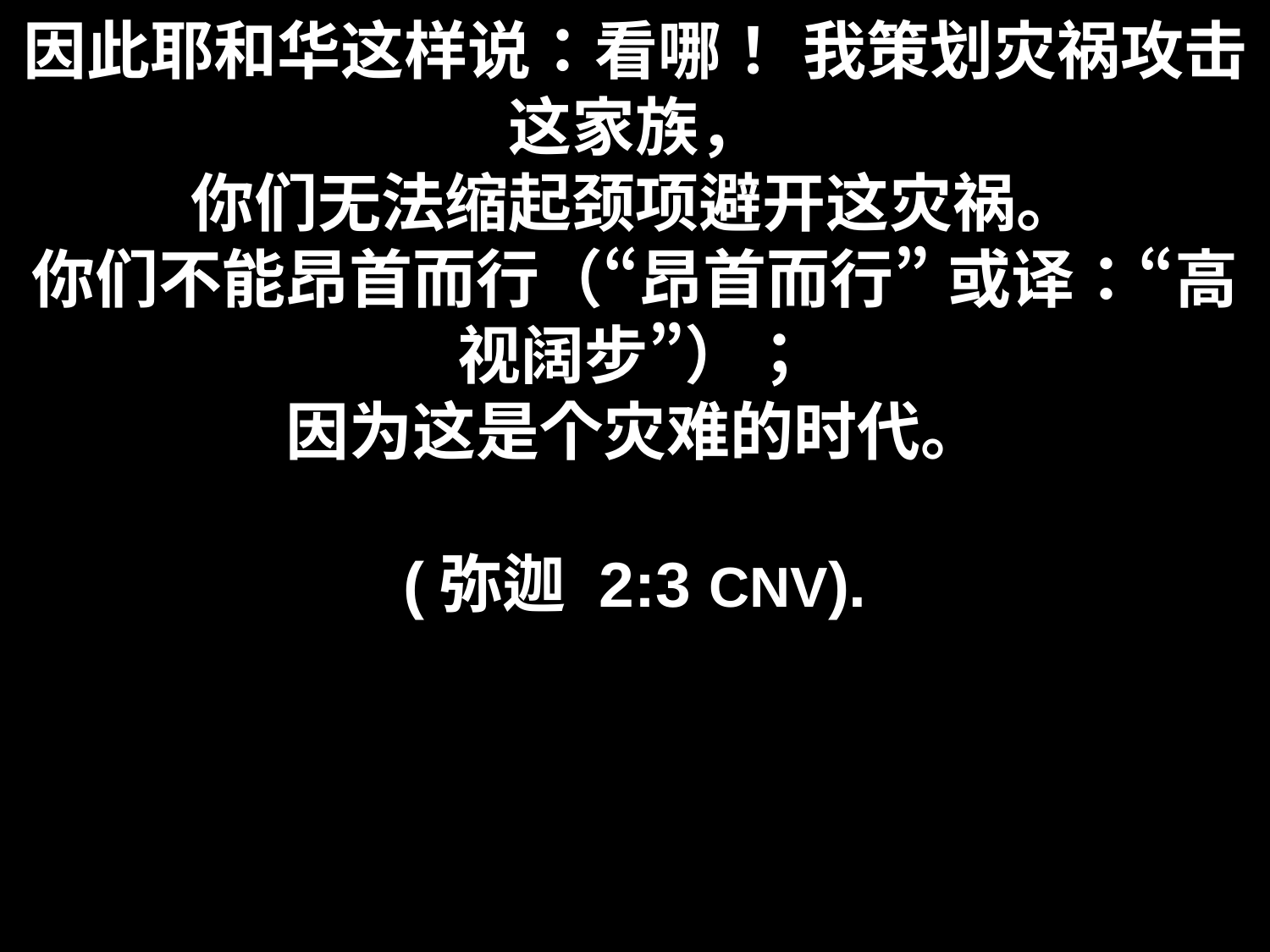

# 因此耶和华这样说：看哪！ 我策划灾祸攻击这家族， 你们无法缩起颈项避开这灾祸。 你们不能昂首而行（“昂首而行” 或译：“高视阔步”）； 因为这是个灾难的时代。 (弥迦 2:3 CNV).